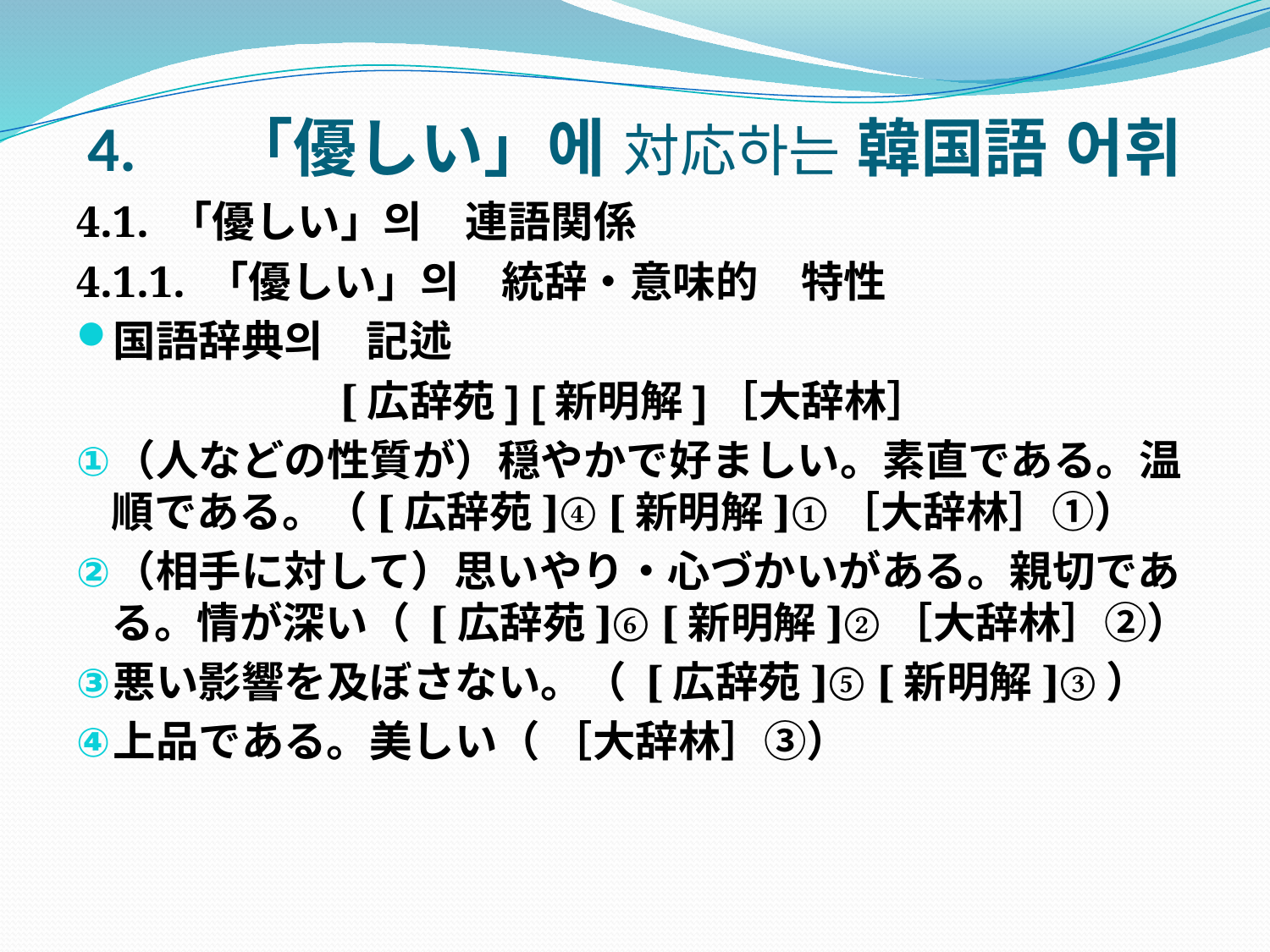

# 4.　 「優しい」에 対応하는 韓国語 어휘
4.1. 「優しい」의　連語関係
4.1.1. 「優しい」의　統辞・意味的　特性
国語辞典의　記述
[広辞苑] [新明解]［大辞林］
（人などの性質が）穏やかで好ましい。素直である。温順である。（[広辞苑]④ [新明解]①［大辞林］①）
（相手に対して）思いやり・心づかいがある。親切である。情が深い（ [広辞苑]⑥ [新明解]②［大辞林］②）
悪い影響を及ぼさない。（ [広辞苑]⑤ [新明解]③）
上品である。美しい（ ［大辞林］③）